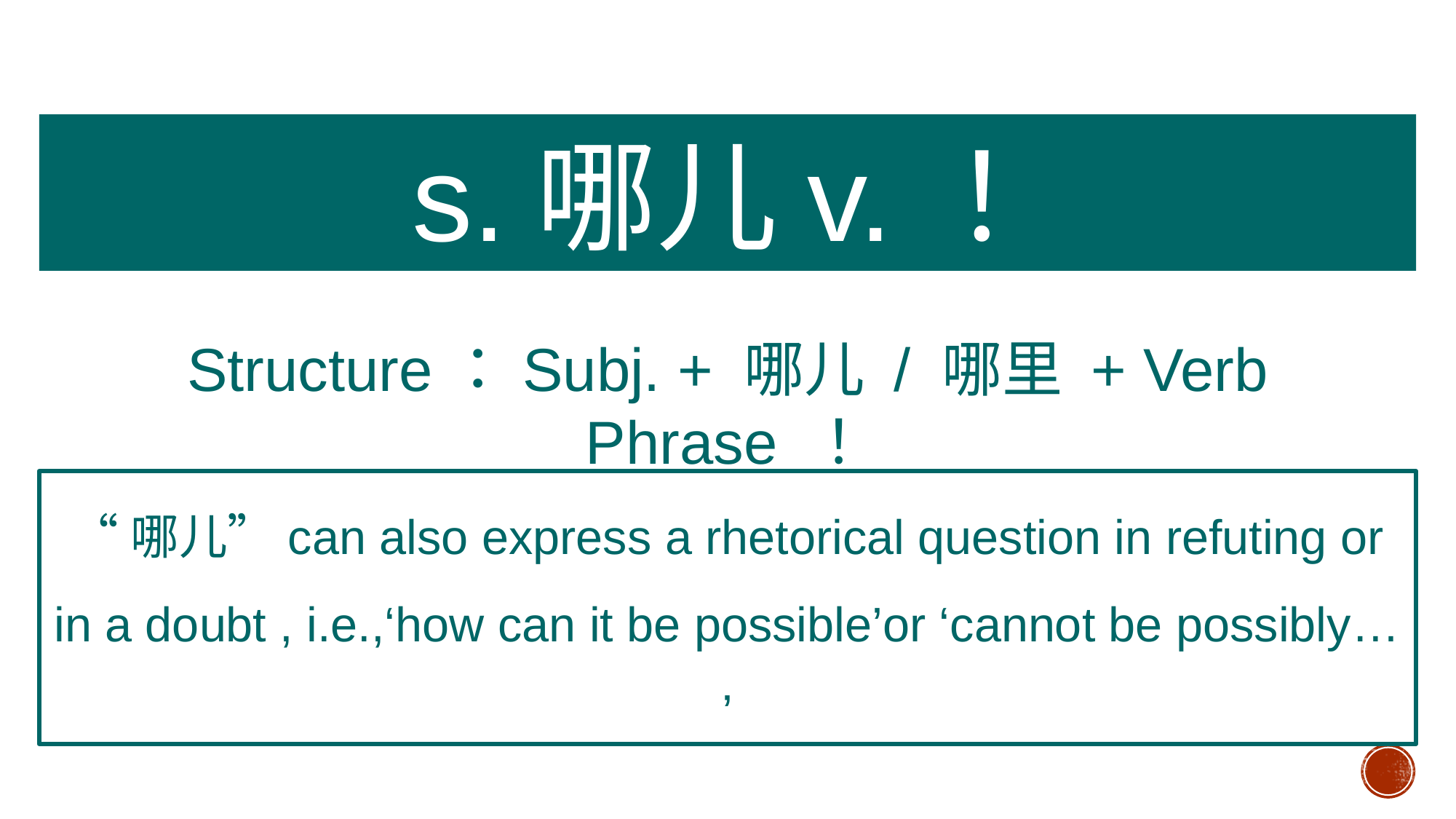

s.哪儿v.！
Structure：Subj. + 哪儿 / 哪里 + Verb Phrase ！
“哪儿”can also express a rhetorical question in refuting or in a doubt , i.e.,‘how can it be possible’or ‘cannot be possibly… ’